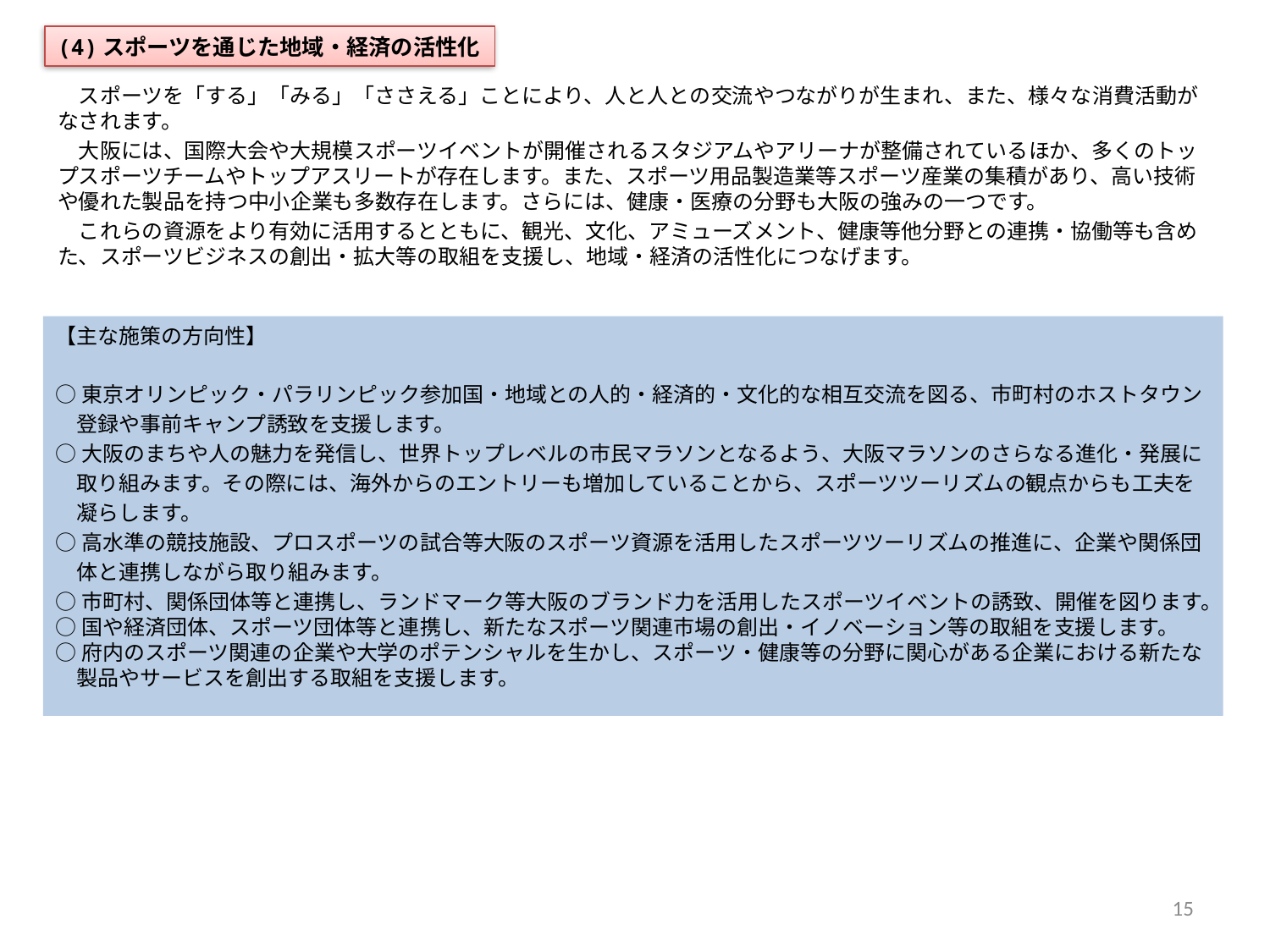

# (4)スポーツを通じた地域・経済の活性化
　スポーツを「する」「みる」「ささえる」ことにより、人と人との交流やつながりが生まれ、また、様々な消費活動がなされます。
　大阪には、国際大会や大規模スポーツイベントが開催されるスタジアムやアリーナが整備されているほか、多くのトップスポーツチームやトップアスリートが存在します。また、スポーツ用品製造業等スポーツ産業の集積があり、高い技術や優れた製品を持つ中小企業も多数存在します。さらには、健康・医療の分野も大阪の強みの一つです。
　これらの資源をより有効に活用するとともに、観光、文化、アミューズメント、健康等他分野との連携・協働等も含めた、スポーツビジネスの創出・拡大等の取組を支援し、地域・経済の活性化につなげます。
【主な施策の方向性】

○東京オリンピック・パラリンピック参加国・地域との人的・経済的・文化的な相互交流を図る、市町村のホストタウン
　登録や事前キャンプ誘致を支援します。
○大阪のまちや人の魅力を発信し、世界トップレベルの市民マラソンとなるよう、大阪マラソンのさらなる進化・発展に
　取り組みます。その際には、海外からのエントリーも増加していることから、スポーツツーリズムの観点からも工夫を
　凝らします。
○高水準の競技施設、プロスポーツの試合等大阪のスポーツ資源を活用したスポーツツーリズムの推進に、企業や関係団
　体と連携しながら取り組みます。
○市町村、関係団体等と連携し、ランドマーク等大阪のブランド力を活用したスポーツイベントの誘致、開催を図ります。
○国や経済団体、スポーツ団体等と連携し、新たなスポーツ関連市場の創出・イノベーション等の取組を支援します。
○府内のスポーツ関連の企業や大学のポテンシャルを生かし、スポーツ・健康等の分野に関心がある企業における新たな
　製品やサービスを創出する取組を支援します。

15